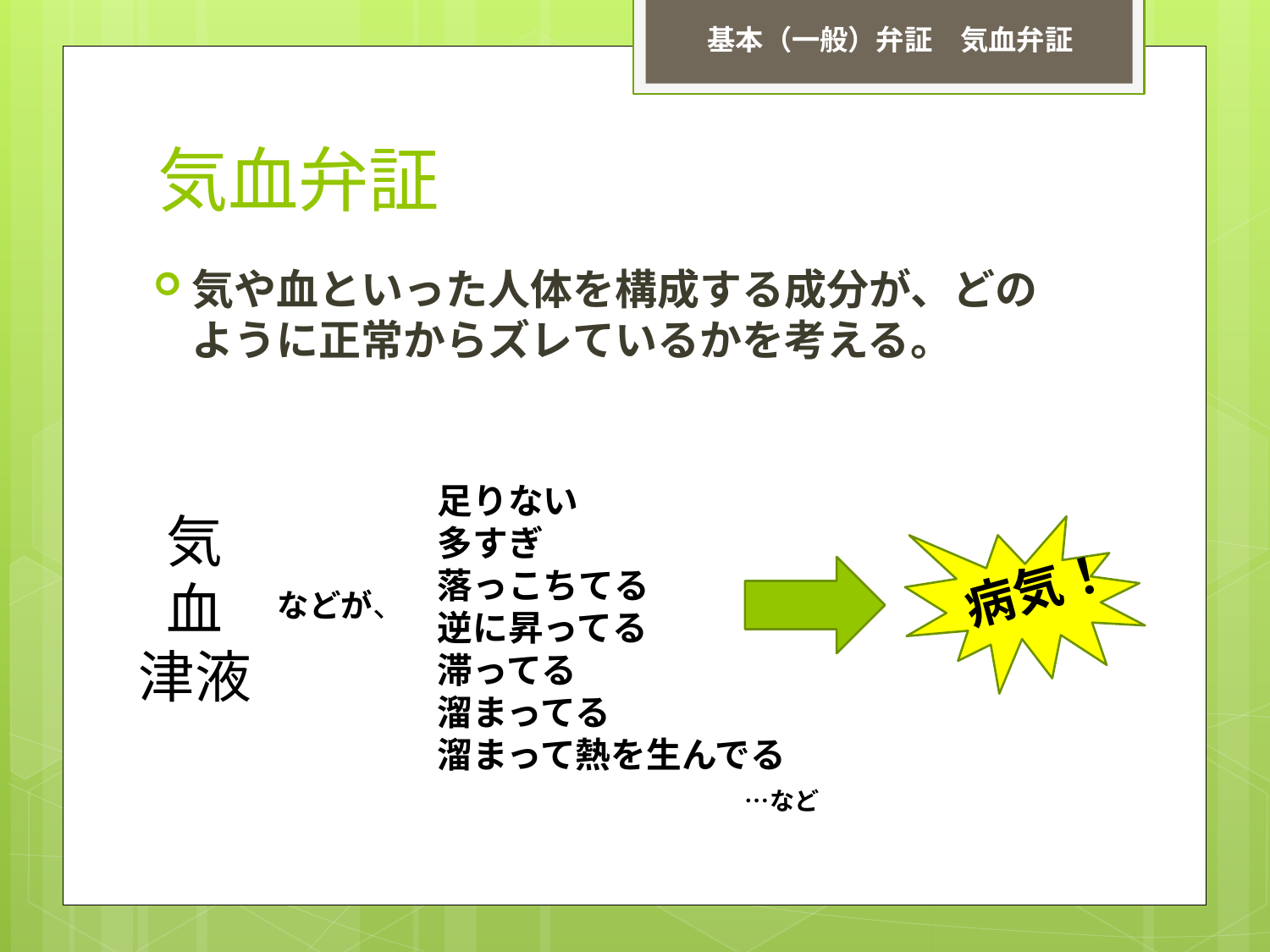

基本（一般）弁証　気血弁証
# 気血弁証
気や血といった人体を構成する成分が、どのように正常からズレているかを考える。
足りない
多すぎ
落っこちてる
逆に昇ってる
滞ってる
溜まってる
溜まって熱を生んでる
　　　　　　　　　…など
気
血
津液

病気！

などが、